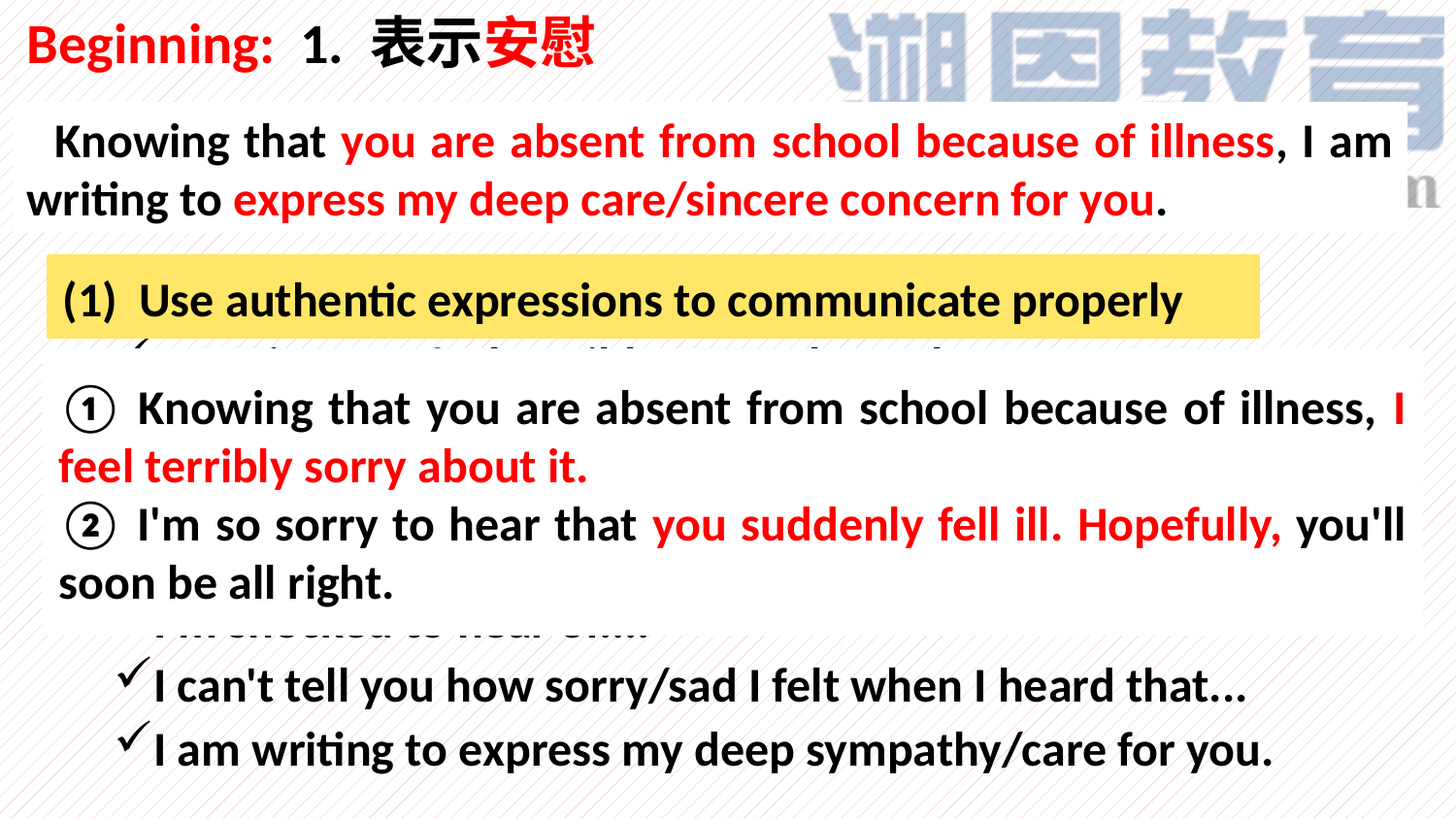

Beginning:  1. 表示安慰
    Knowing that you couldn't go to school because of your health problem, I'm writing to express my sincere concern to you.
  Knowing that you are absent from school because of illness, I am writing to express my deep care/sincere concern for you.
表达“安慰”的常用句型：
Knowing ..., I feel terribly sorry about that.
I’m very sorry to hear that....
I regret to hear that....
I'm much grieved to hear that....
I'm shocked to hear of....
I can't tell you how sorry/sad I felt when I heard that...
I am writing to express my deep sympathy/care for you.
(1)  Use authentic expressions to communicate properly
① Knowing that you are absent from school because of illness, I feel terribly sorry about it.
② I'm so sorry to hear that you suddenly fell ill. Hopefully, you'll soon be all right.